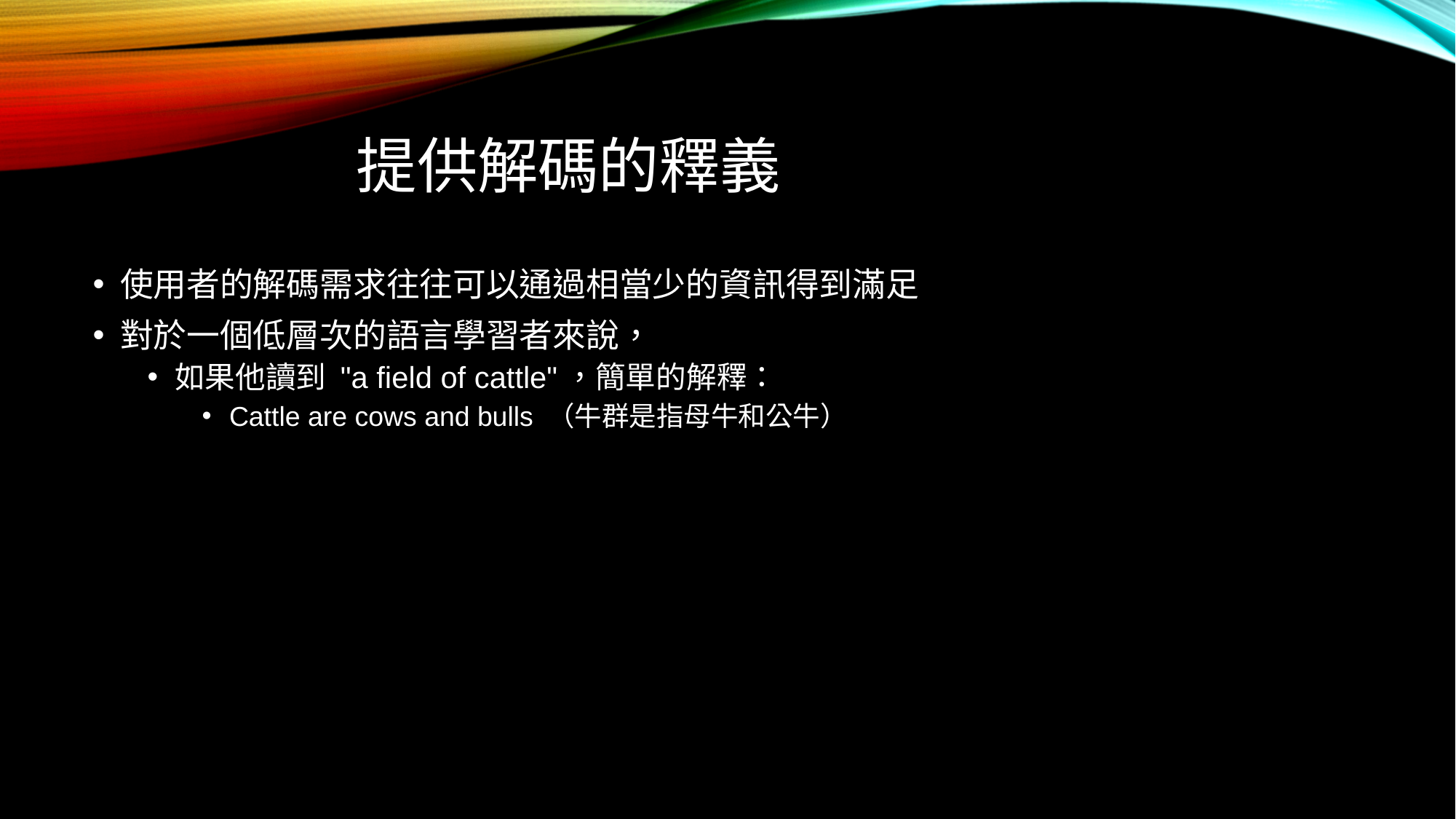

# 提供解碼的釋義
使用者的解碼需求往往可以通過相當少的資訊得到滿足
對於一個低層次的語言學習者來說，
如果他讀到 "a ﬁeld of cattle"，簡單的解釋：
Cattle are cows and bulls （牛群是指母牛和公牛）